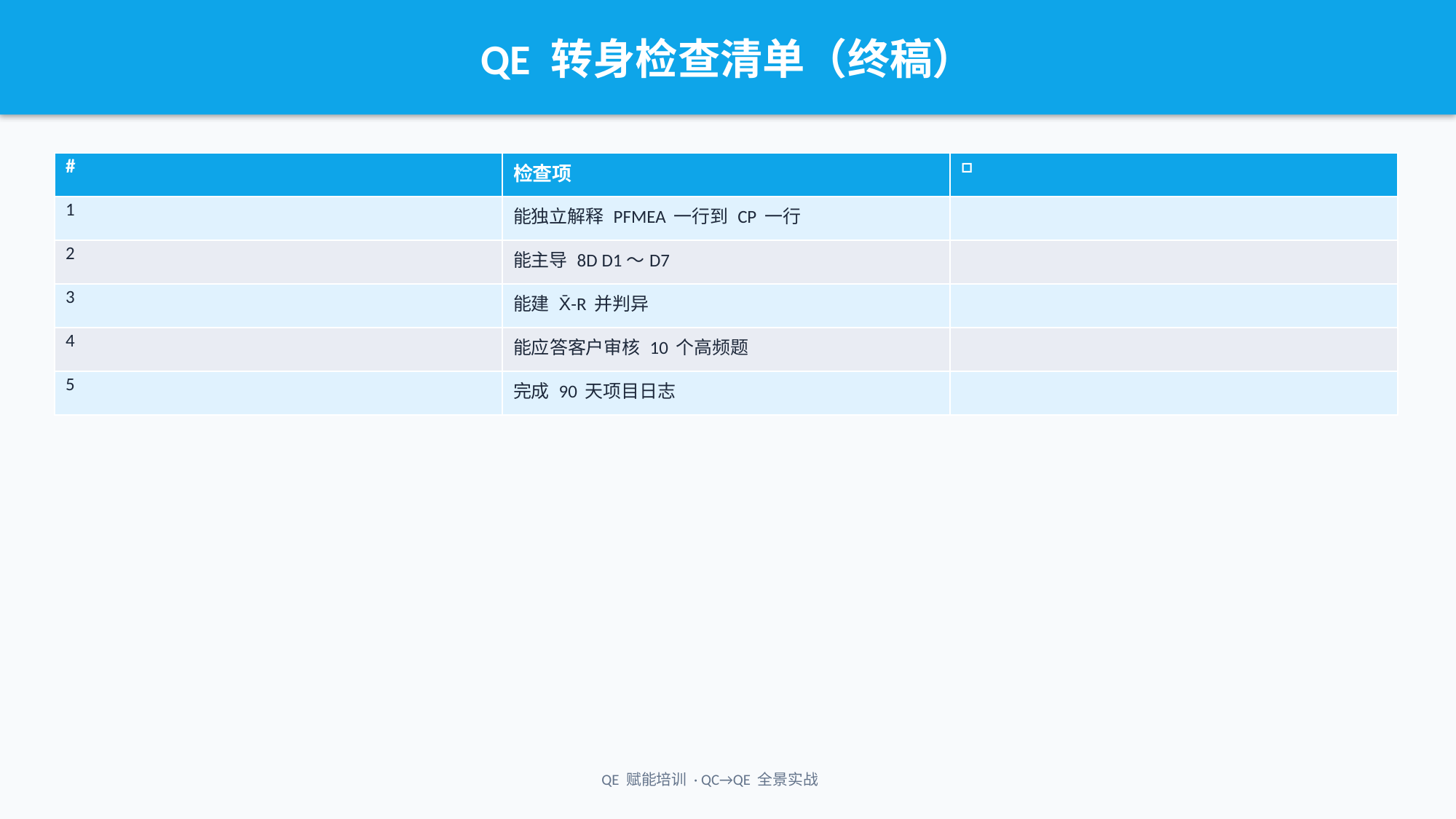

QE 转身检查清单（终稿）
| # | 检查项 | □ |
| --- | --- | --- |
| 1 | 能独立解释 PFMEA 一行到 CP 一行 |  |
| 2 | 能主导 8D D1～D7 |  |
| 3 | 能建 X̄-R 并判异 |  |
| 4 | 能应答客户审核 10 个高频题 |  |
| 5 | 完成 90 天项目日志 |  |
QE 赋能培训 · QC→QE 全景实战